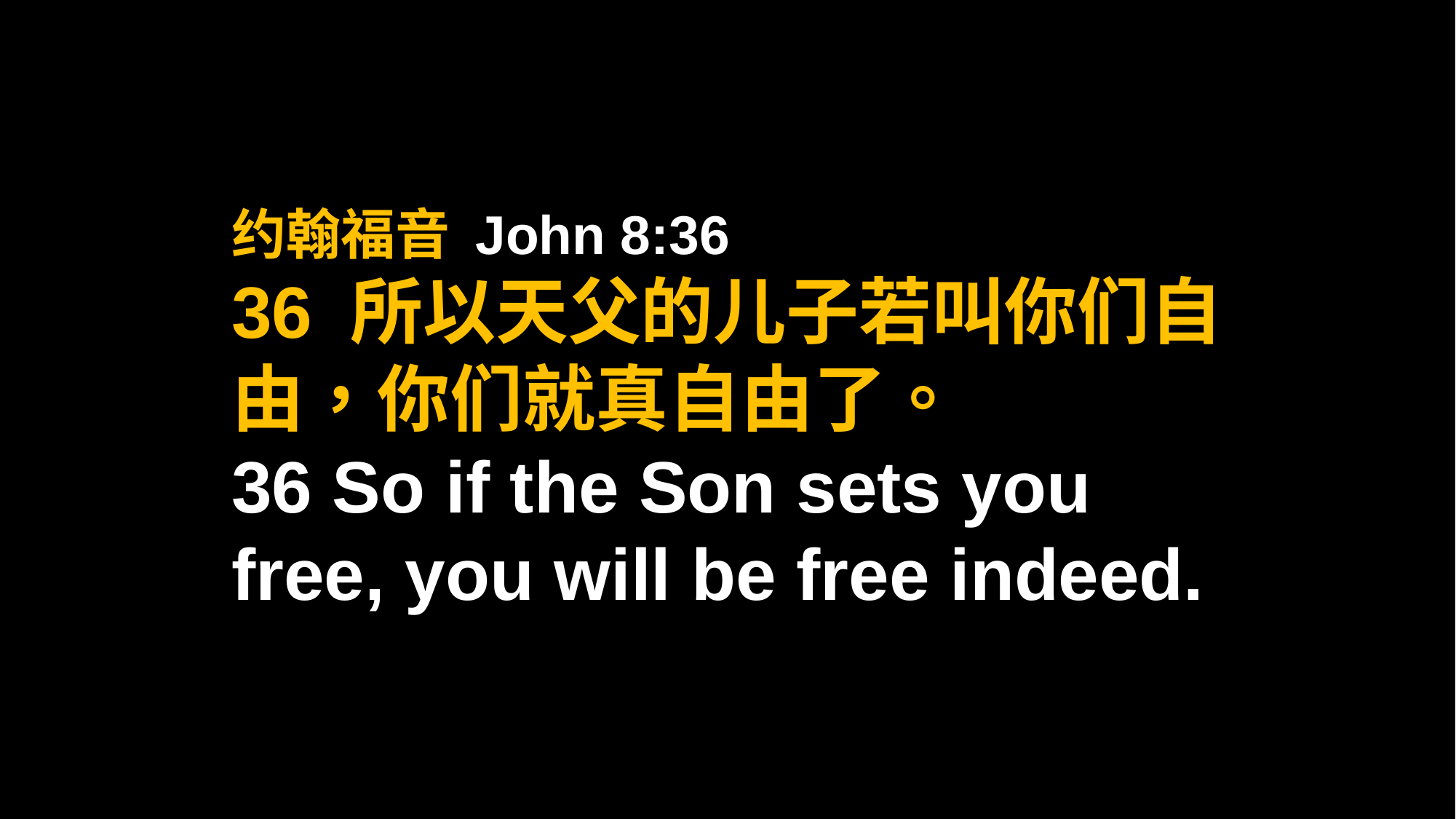

约翰福音 John 8:36
36 所以天父的儿子若叫你们自由，你们就真自由了。
36 So if the Son sets you free, you will be free indeed.